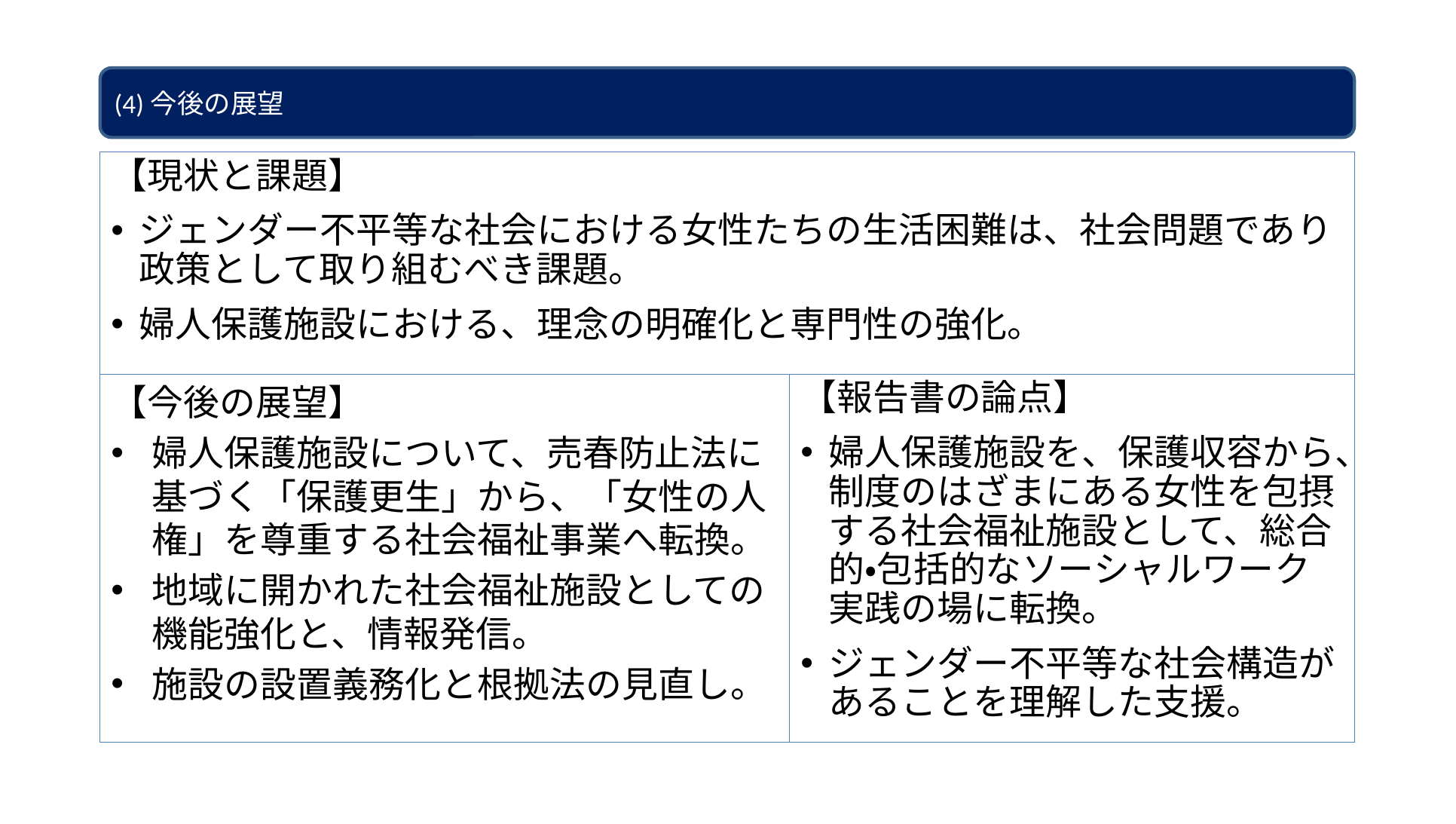

(4)今後の展望
【現状と課題】
ジェンダー不平等な社会における女性たちの生活困難は、社会問題であり政策として取り組むべき課題。
婦人保護施設における、理念の明確化と専門性の強化。
【報告書の論点】
婦人保護施設を、保護収容から、制度のはざまにある女性を包摂する社会福祉施設として、総合的・包括的なソーシャルワーク実践の場に転換。
ジェンダー不平等な社会構造があることを理解した支援。
【今後の展望】
婦人保護施設について、売春防止法に基づく「保護更生」から、「女性の人権」を尊重する社会福祉事業へ転換。
地域に開かれた社会福祉施設としての機能強化と、情報発信。
施設の設置義務化と根拠法の見直し。